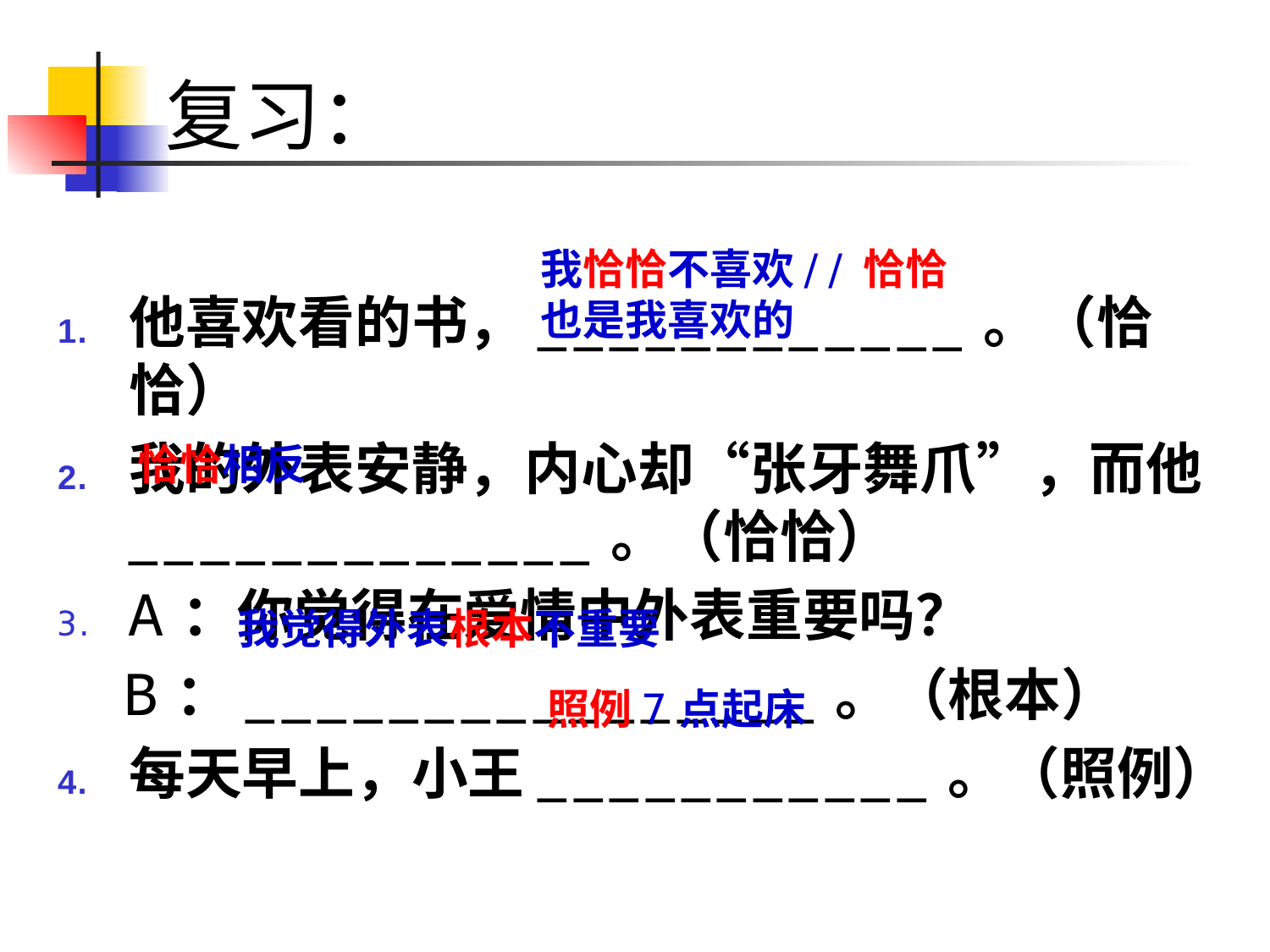

# 复习：
我恰恰不喜欢//恰恰也是我喜欢的
他喜欢看的书，____________。（恰恰）
我的外表安静，内心却“张牙舞爪”，而他_____________。（恰恰）
A：你觉得在爱情中外表重要吗？
    B：________________。（根本）
每天早上，小王___________。（照例）
恰恰相反
我觉得外表根本不重要
照例7点起床